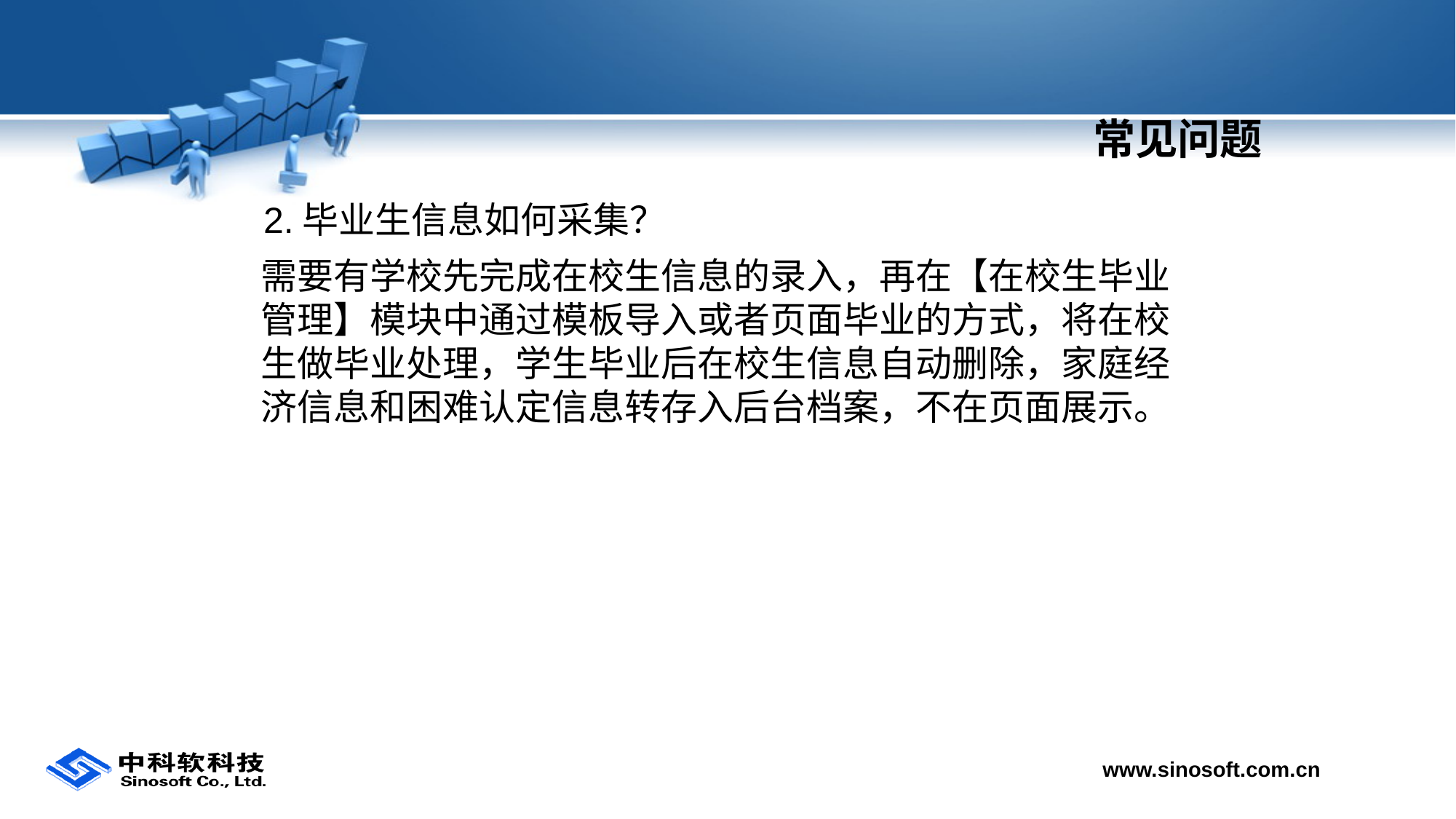

# 常见问题
2.毕业生信息如何采集？
需要有学校先完成在校生信息的录入，再在【在校生毕业管理】模块中通过模板导入或者页面毕业的方式，将在校生做毕业处理，学生毕业后在校生信息自动删除，家庭经济信息和困难认定信息转存入后台档案，不在页面展示。